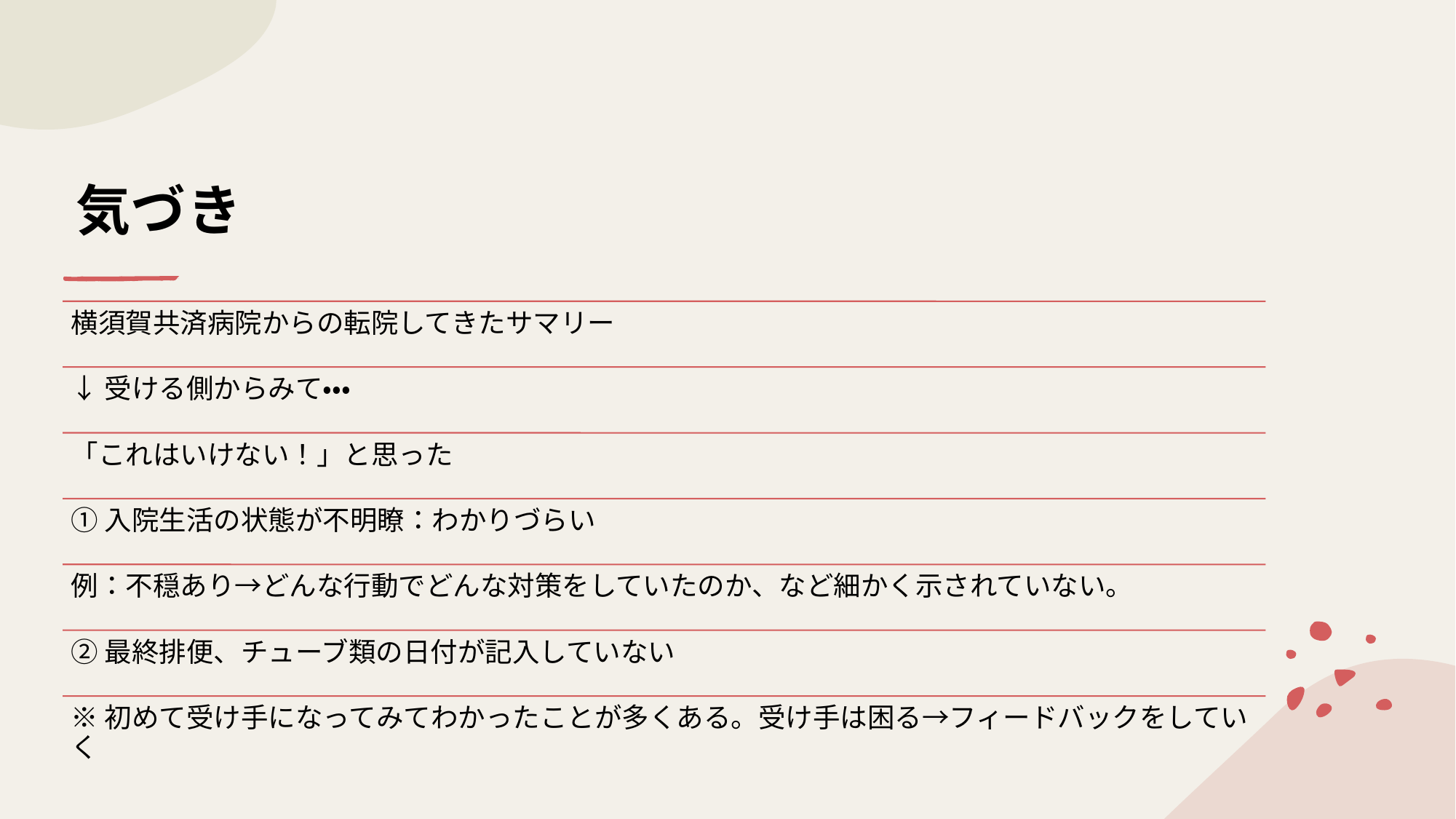

# 気づき
横須賀共済病院からの転院してきたサマリー
↓受ける側からみて・・・
「これはいけない！」と思った
①入院生活の状態が不明瞭：わかりづらい
例：不穏あり→どんな行動でどんな対策をしていたのか、など細かく示されていない。
②最終排便、チューブ類の日付が記入していない
※初めて受け手になってみてわかったことが多くある。受け手は困る→フィードバックをしていく